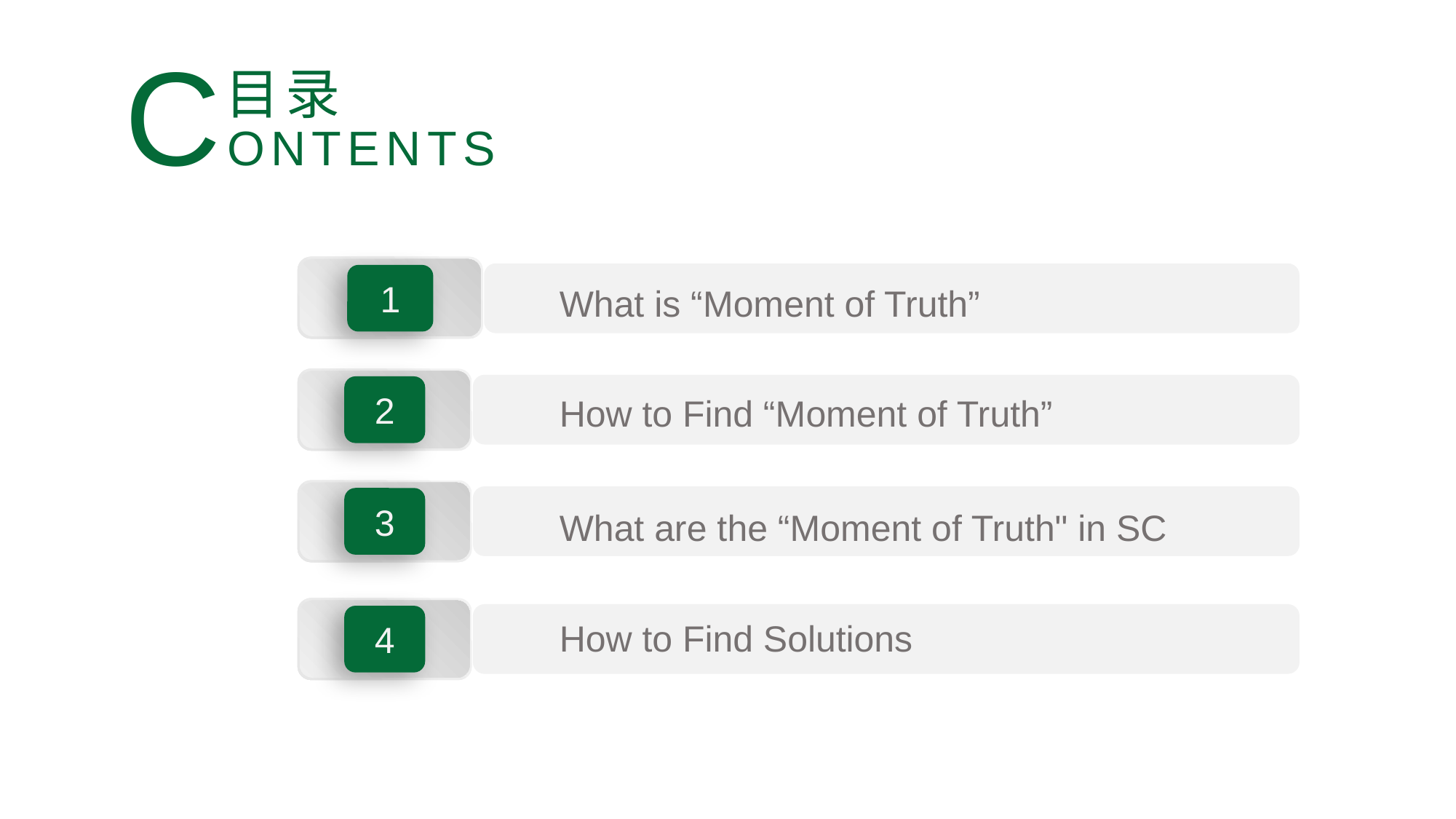

CONTENTS
目录

1
What is “Moment of Truth”

2
How to Find “Moment of Truth”

3
What are the “Moment of Truth" in SC

How to Find Solutions

4